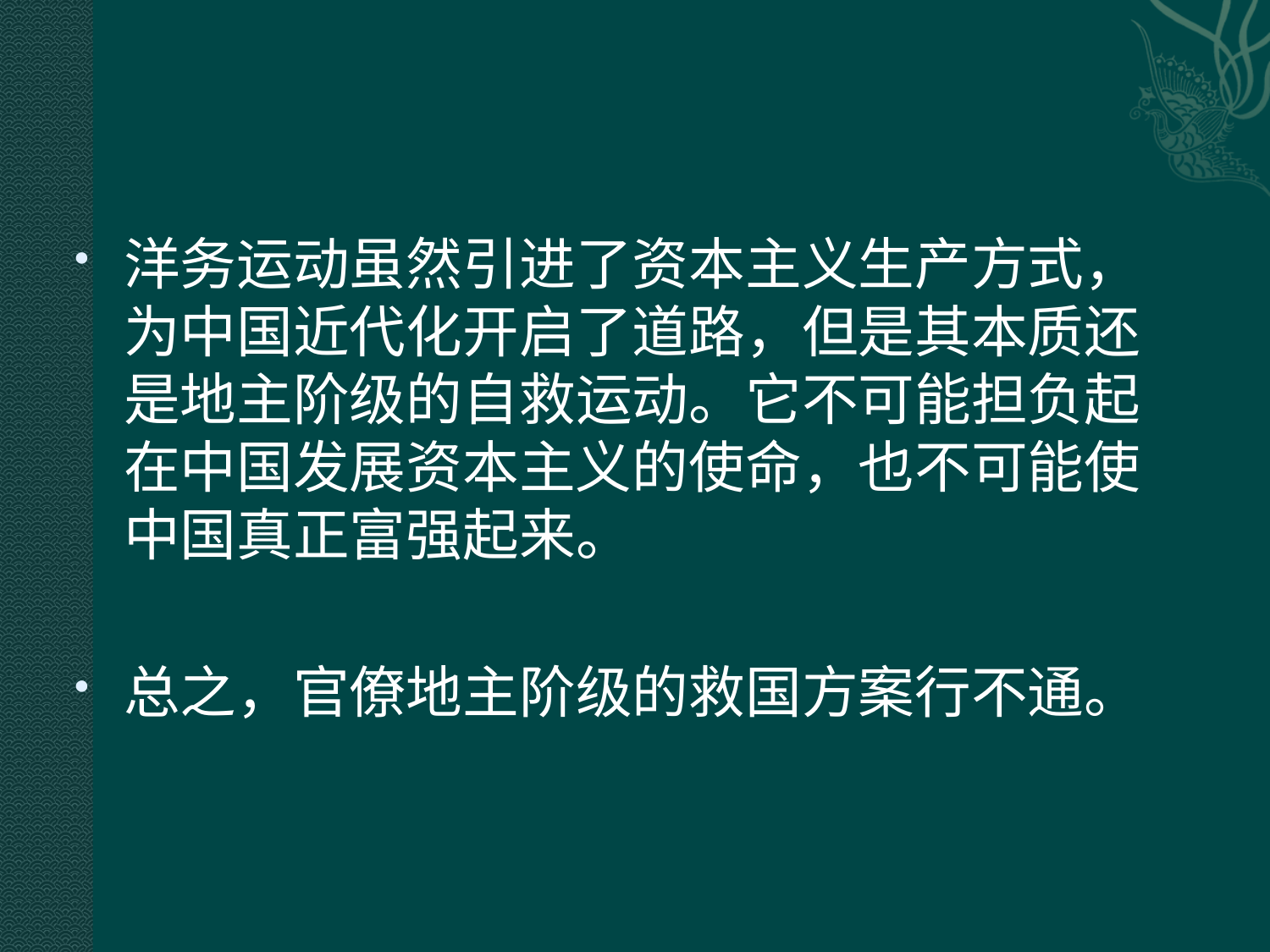

#
洋务运动虽然引进了资本主义生产方式，为中国近代化开启了道路，但是其本质还是地主阶级的自救运动。它不可能担负起在中国发展资本主义的使命，也不可能使中国真正富强起来。

总之，官僚地主阶级的救国方案行不通。